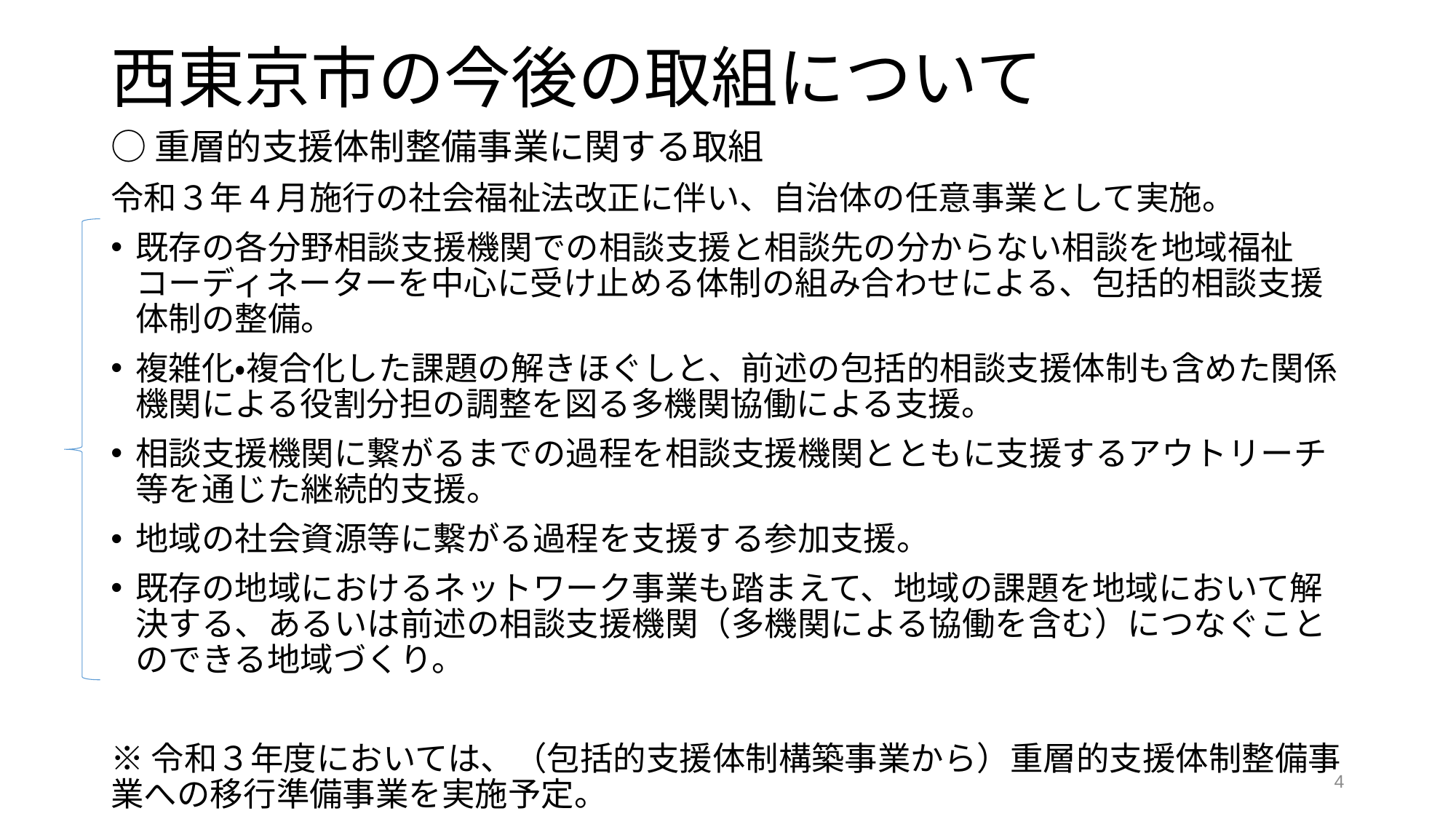

# 西東京市の今後の取組について
○重層的支援体制整備事業に関する取組
令和３年４月施行の社会福祉法改正に伴い、自治体の任意事業として実施。
既存の各分野相談支援機関での相談支援と相談先の分からない相談を地域福祉コーディネーターを中心に受け止める体制の組み合わせによる、包括的相談支援体制の整備。
複雑化・複合化した課題の解きほぐしと、前述の包括的相談支援体制も含めた関係機関による役割分担の調整を図る多機関協働による支援。
相談支援機関に繋がるまでの過程を相談支援機関とともに支援するアウトリーチ等を通じた継続的支援。
地域の社会資源等に繋がる過程を支援する参加支援。
既存の地域におけるネットワーク事業も踏まえて、地域の課題を地域において解決する、あるいは前述の相談支援機関（多機関による協働を含む）につなぐことのできる地域づくり。

※令和３年度においては、（包括的支援体制構築事業から）重層的支援体制整備事業への移行準備事業を実施予定。

4